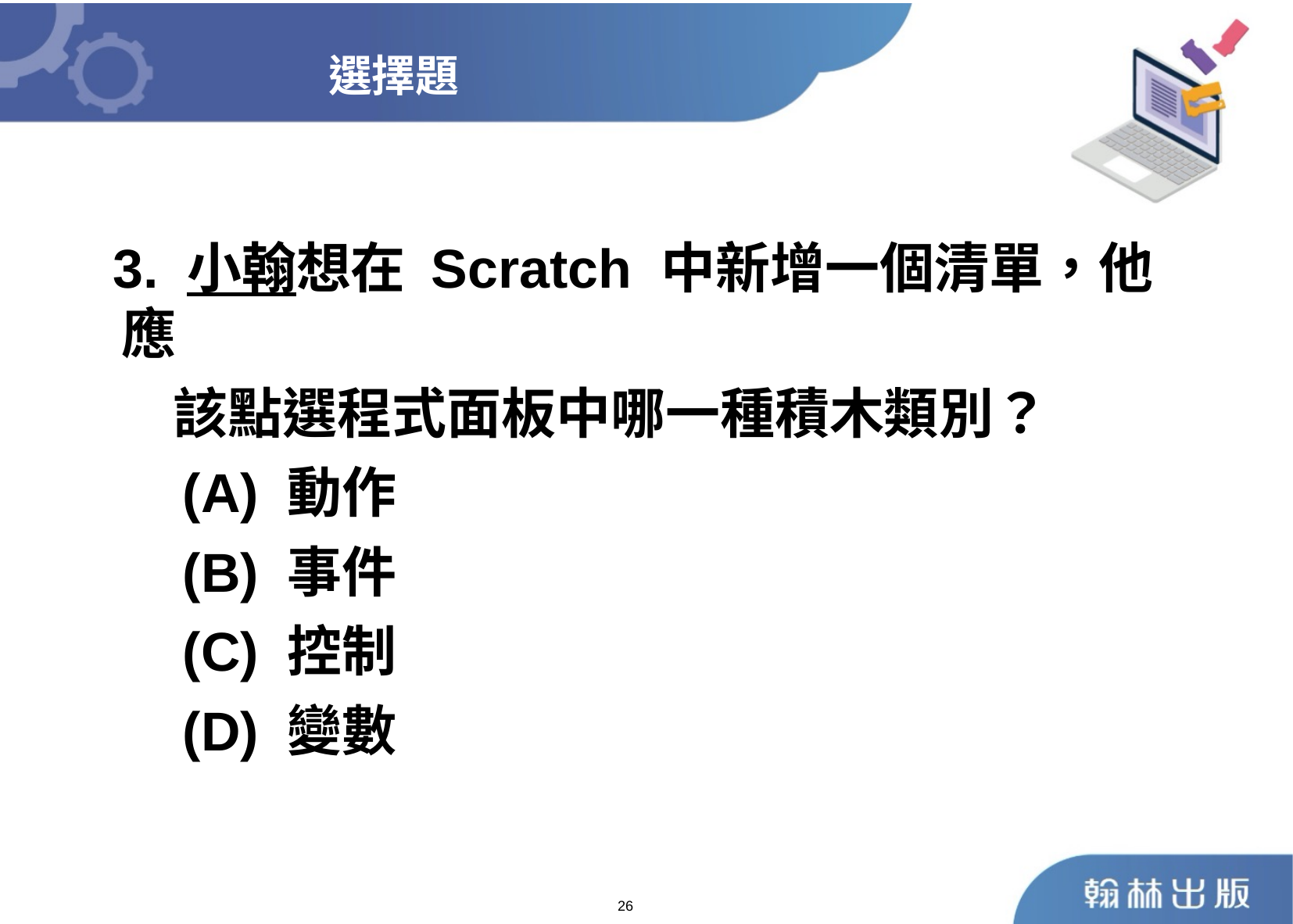

選擇題
 3. 小翰想在 Scratch 中新增一個清單，他應
     該點選程式面板中哪一種積木類別？
	    (A) 動作
	    (B) 事件
	    (C) 控制
	    (D) 變數

26